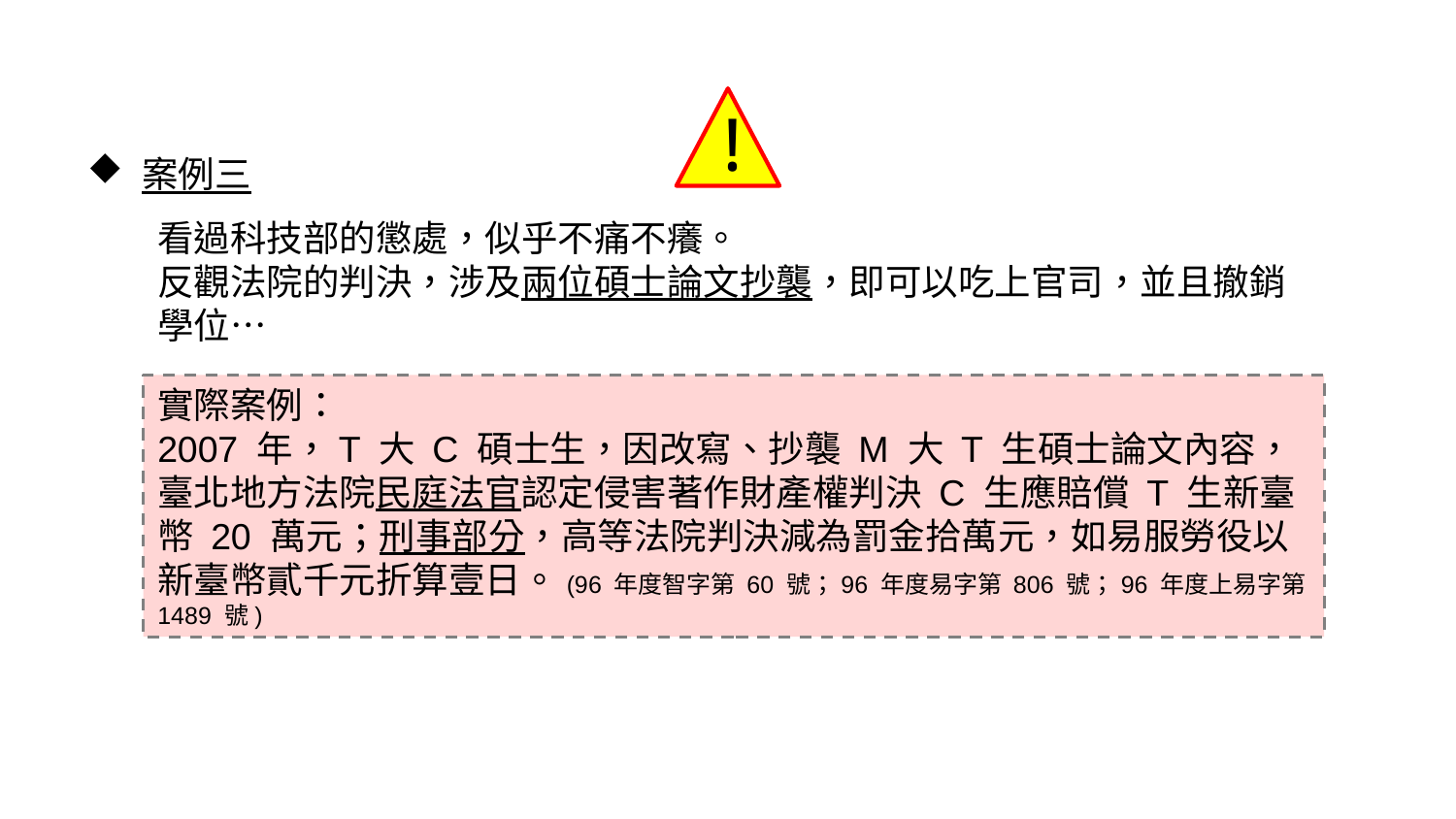

!
案例三
看過科技部的懲處，似乎不痛不癢。
反觀法院的判決，涉及兩位碩士論文抄襲，即可以吃上官司，並且撤銷學位…
實際案例：
2007 年，T 大 C 碩士生，因改寫、抄襲 M 大 T 生碩士論文內容，臺北地方法院民庭法官認定侵害著作財產權判決 C 生應賠償 T 生新臺幣 20 萬元；刑事部分，高等法院判決減為罰金拾萬元，如易服勞役以新臺幣貳千元折算壹日。(96 年度智字第 60 號；96 年度易字第 806 號；96 年度上易字第 1489 號)